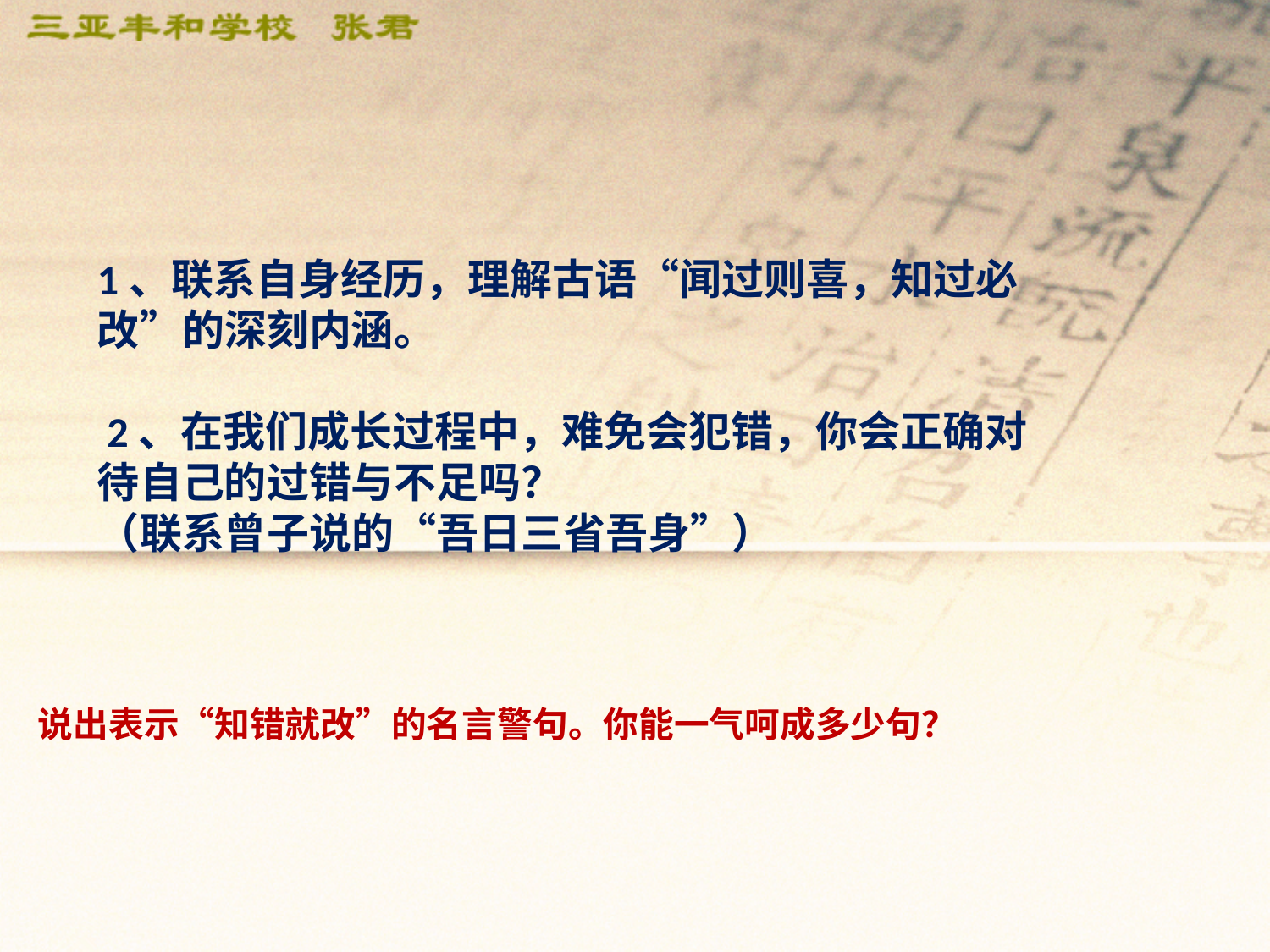

#
1、联系自身经历，理解古语“闻过则喜，知过必改”的深刻内涵。

 2、在我们成长过程中，难免会犯错，你会正确对待自己的过错与不足吗？
（联系曾子说的“吾日三省吾身”）
说出表示“知错就改”的名言警句。你能一气呵成多少句？